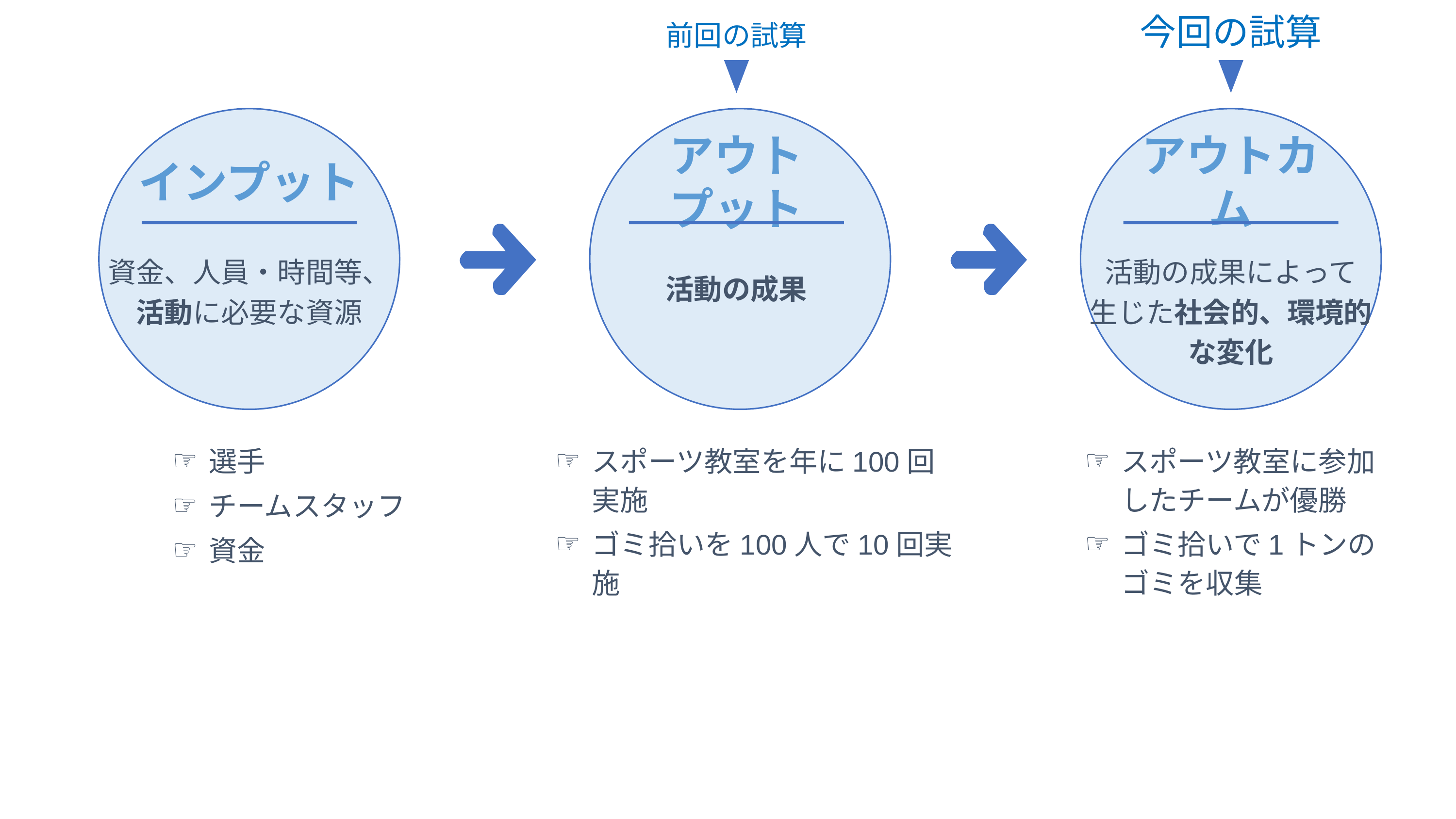

今回の試算
前回の試算

インプット
アウトプット
アウトカム

資金、人員・時間等、
活動に必要な資源
活動の成果
活動の成果によって
生じた社会的、環境的
な変化
選手
チームスタッフ
資金
スポーツ教室を年に100回実施
ゴミ拾いを100人で10回実施

スポーツ教室に参加
したチームが優勝
ゴミ拾いで1トンのゴミを収集